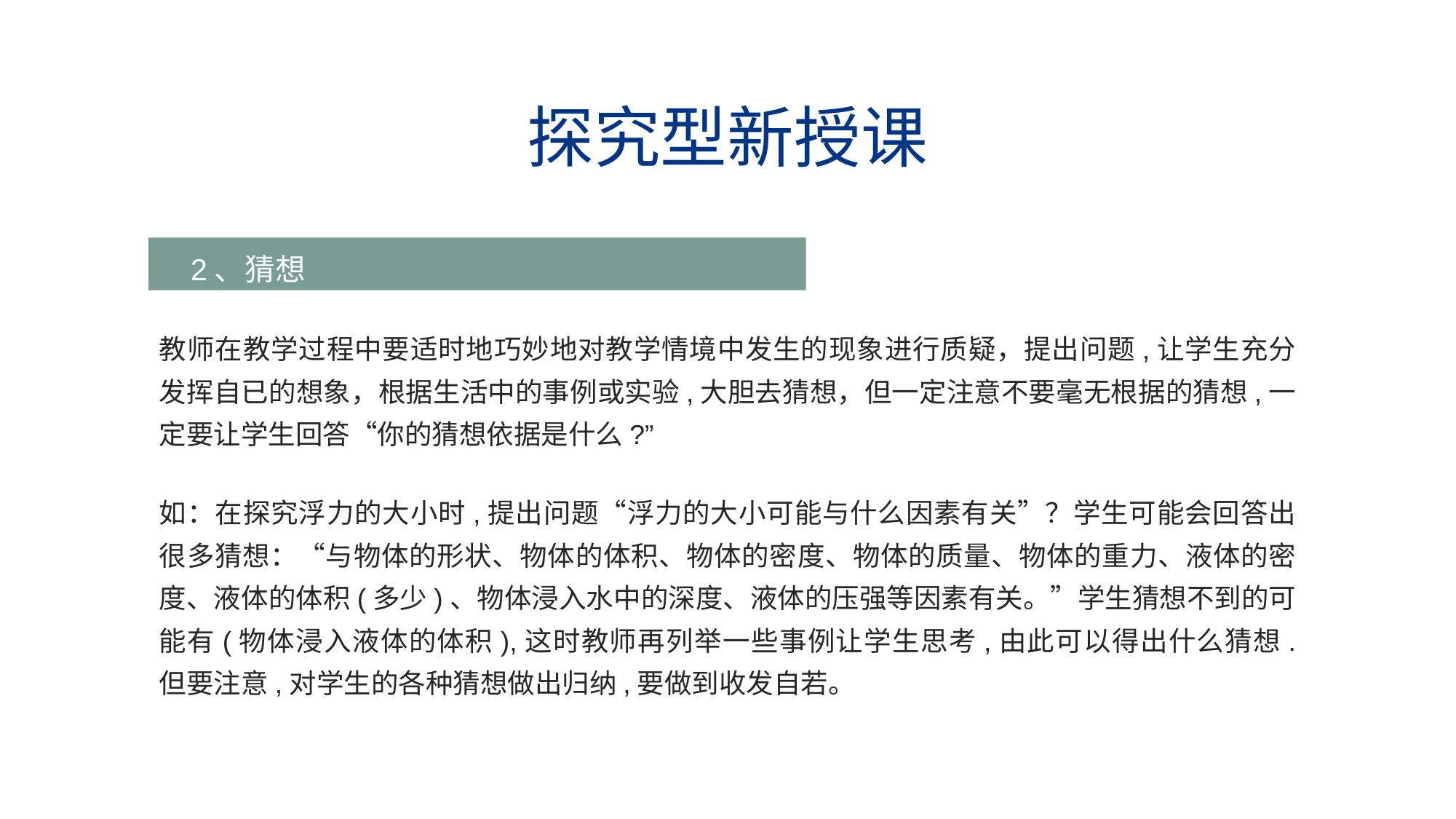

探究型新授课

2、猜想
教师在教学过程中要适时地巧妙地对教学情境中发生的现象进行质疑，提出问题,让学生充分发挥自已的想象，根据生活中的事例或实验,大胆去猜想，但一定注意不要毫无根据的猜想,一定要让学生回答“你的猜想依据是什么?”
如：在探究浮力的大小时,提出问题“浮力的大小可能与什么因素有关”？学生可能会回答出很多猜想：“与物体的形状、物体的体积、物体的密度、物体的质量、物体的重力、液体的密度、液体的体积(多少)、物体浸入水中的深度、液体的压强等因素有关。”学生猜想不到的可能有(物体浸入液体的体积),这时教师再列举一些事例让学生思考,由此可以得出什么猜想. 但要注意,对学生的各种猜想做出归纳,要做到收发自若。